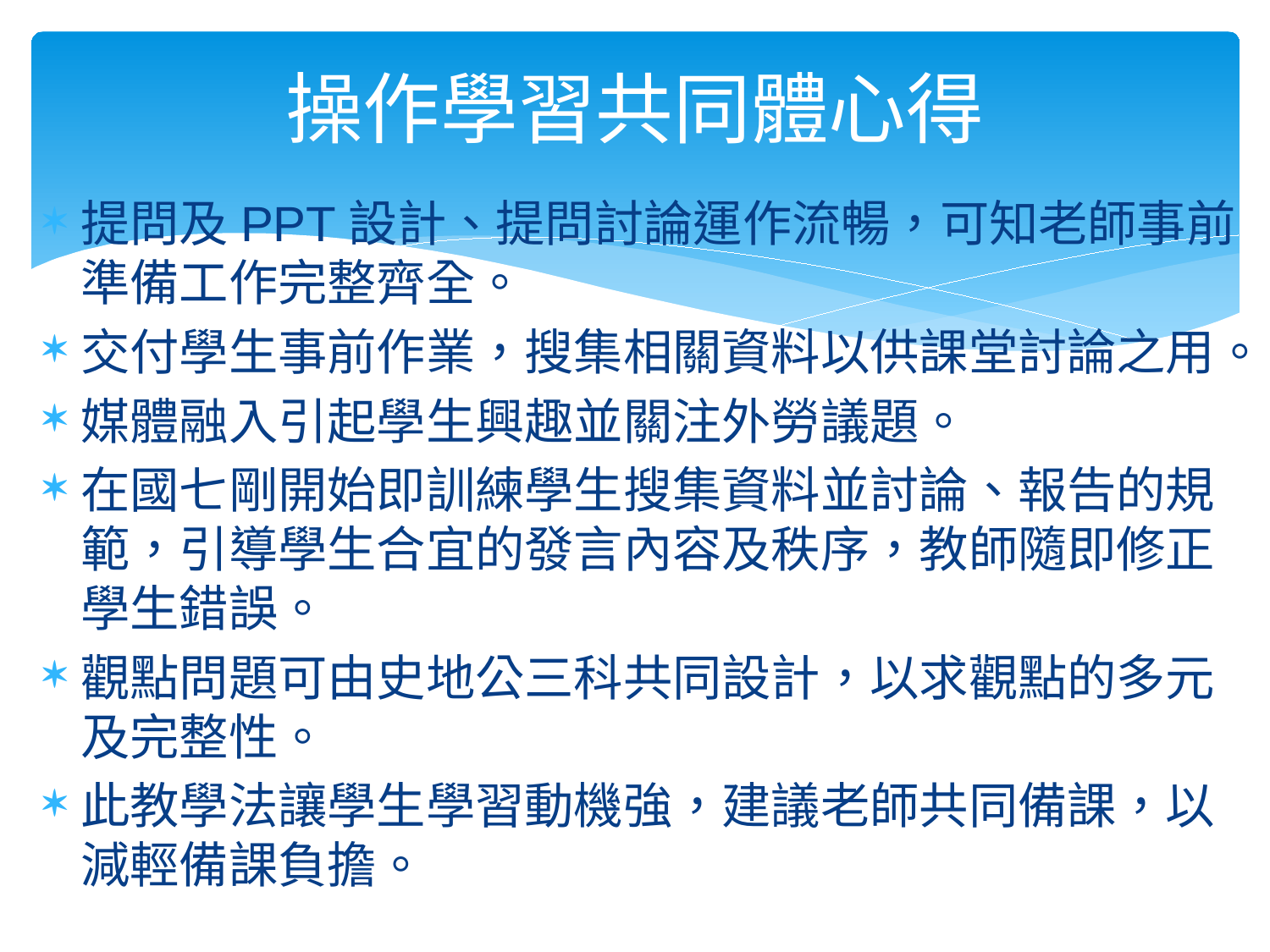

# 操作學習共同體心得
提問及PPT設計、提問討論運作流暢，可知老師事前準備工作完整齊全。
交付學生事前作業，搜集相關資料以供課堂討論之用。
媒體融入引起學生興趣並關注外勞議題。
在國七剛開始即訓練學生搜集資料並討論、報告的規範，引導學生合宜的發言內容及秩序，教師隨即修正學生錯誤。
觀點問題可由史地公三科共同設計，以求觀點的多元及完整性。
此教學法讓學生學習動機強，建議老師共同備課，以減輕備課負擔。